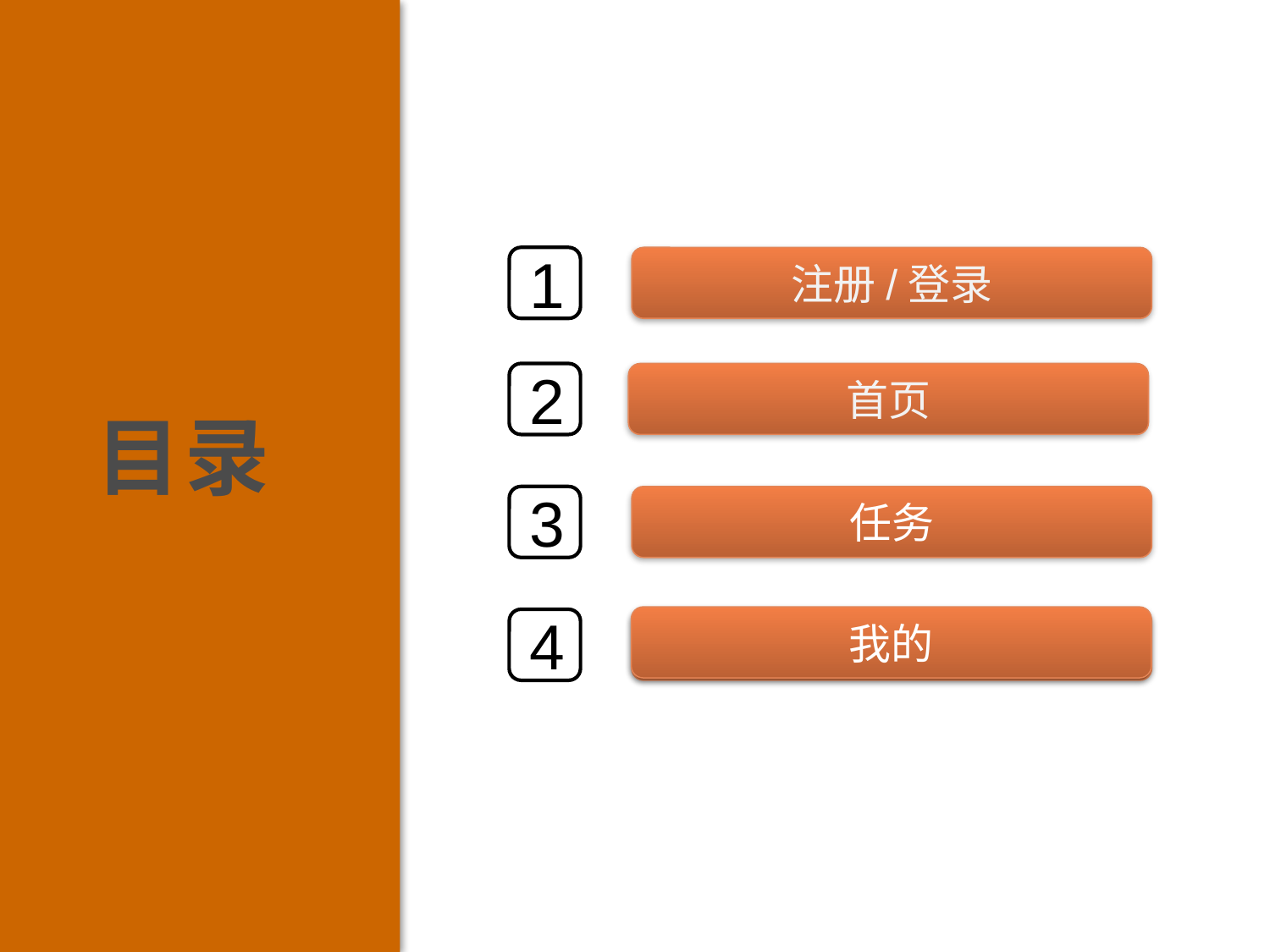

1
注册/登录
2
首页
目录
3
任务
我的
4